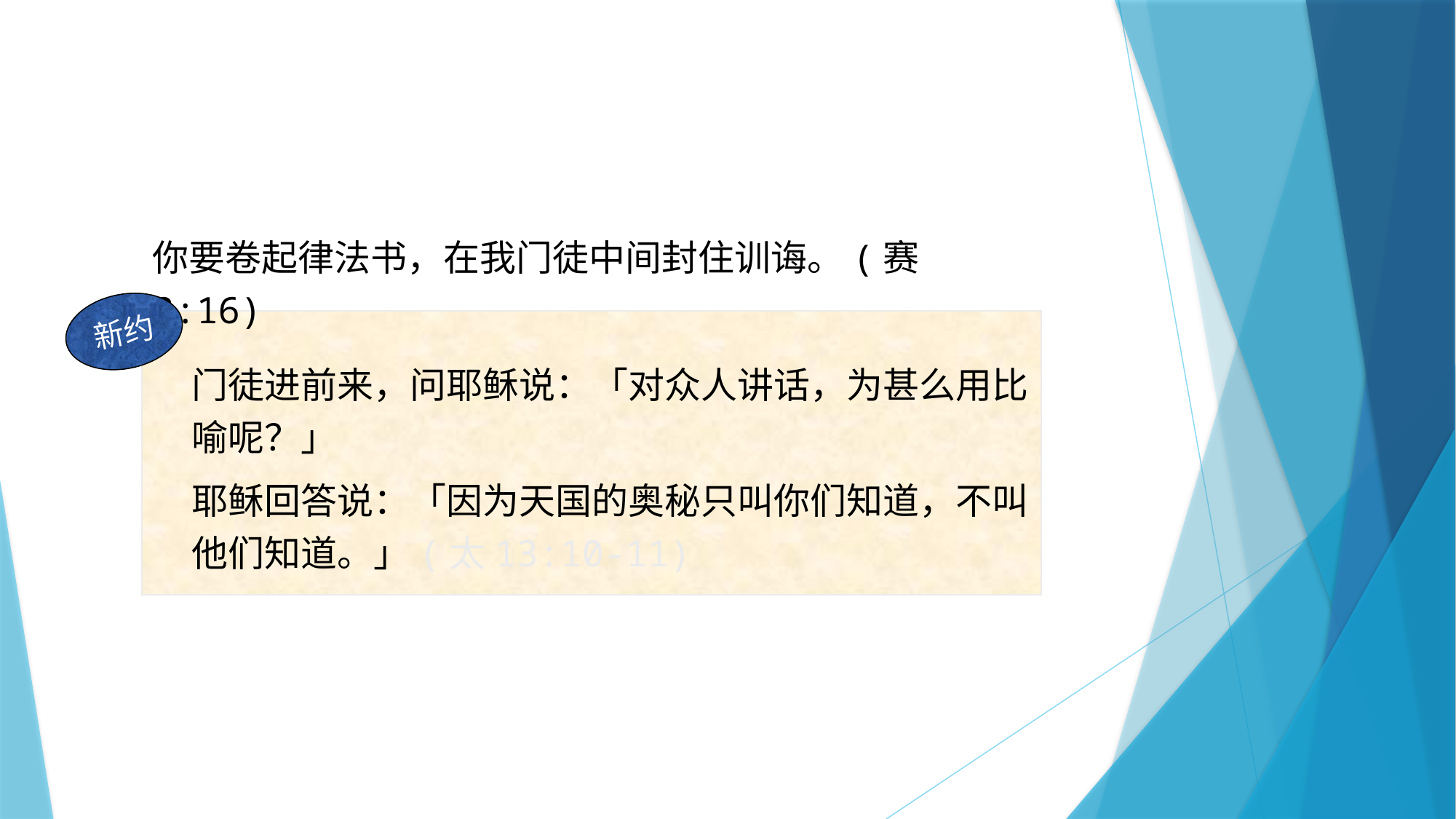

你要卷起律法书，在我门徒中间封住训诲。(赛8:16)
新约

门徒进前来，问耶稣说：「对众人讲话，为甚么用比喻呢？」
耶稣回答说：「因为天国的奥秘只叫你们知道，不叫他们知道。」(太13:10-11)